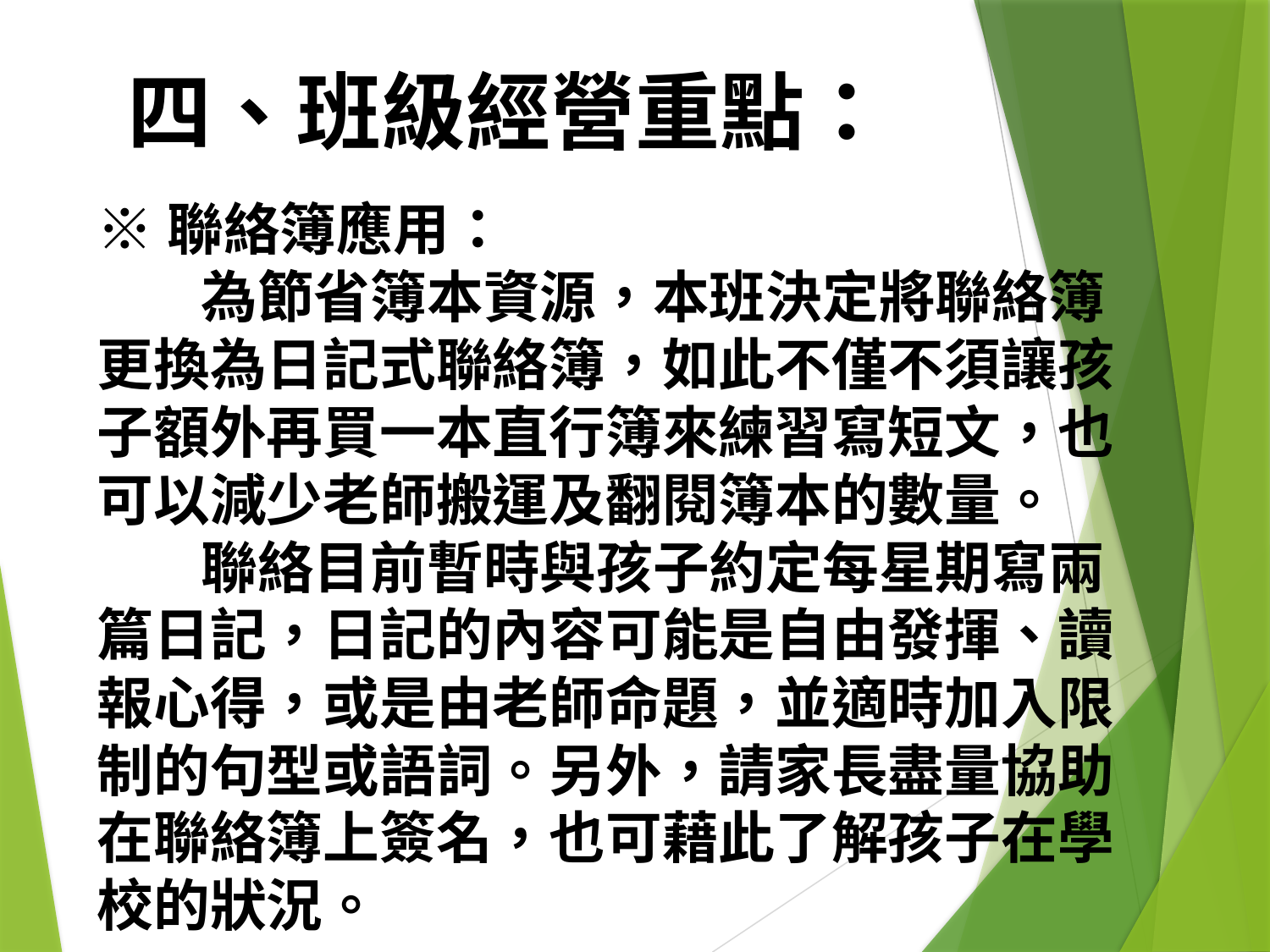

四、班級經營重點：
※聯絡簿應用：
       為節省簿本資源，本班決定將聯絡簿更換為日記式聯絡簿，如此不僅不須讓孩子額外再買一本直行簿來練習寫短文，也可以減少老師搬運及翻閱簿本的數量。
       聯絡目前暫時與孩子約定每星期寫兩篇日記，日記的內容可能是自由發揮、讀報心得，或是由老師命題，並適時加入限制的句型或語詞。另外，請家長盡量協助在聯絡簿上簽名，也可藉此了解孩子在學校的狀況。